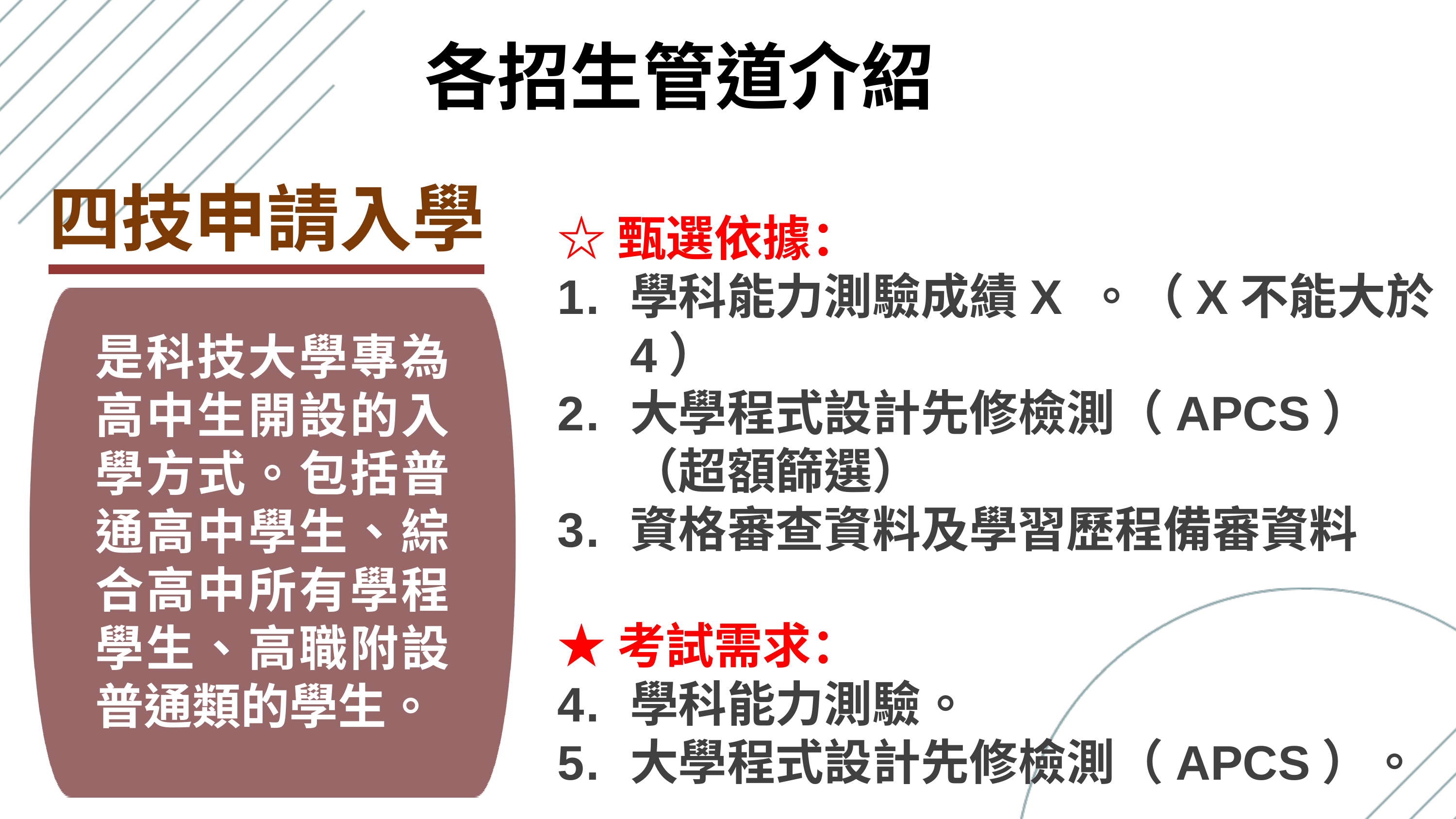

各招生管道介紹
四技申請入學
☆甄選依據：
學科能力測驗成績X 。（X不能大於4）
大學程式設計先修檢測（APCS）
（超額篩選）
資格審查資料及學習歷程備審資料

★考試需求：
學科能力測驗。
大學程式設計先修檢測（APCS）。

是科技大學專為高中生開設的入學方式。包括普通高中學生、綜合高中所有學程學生、高職附設普通類的學生。